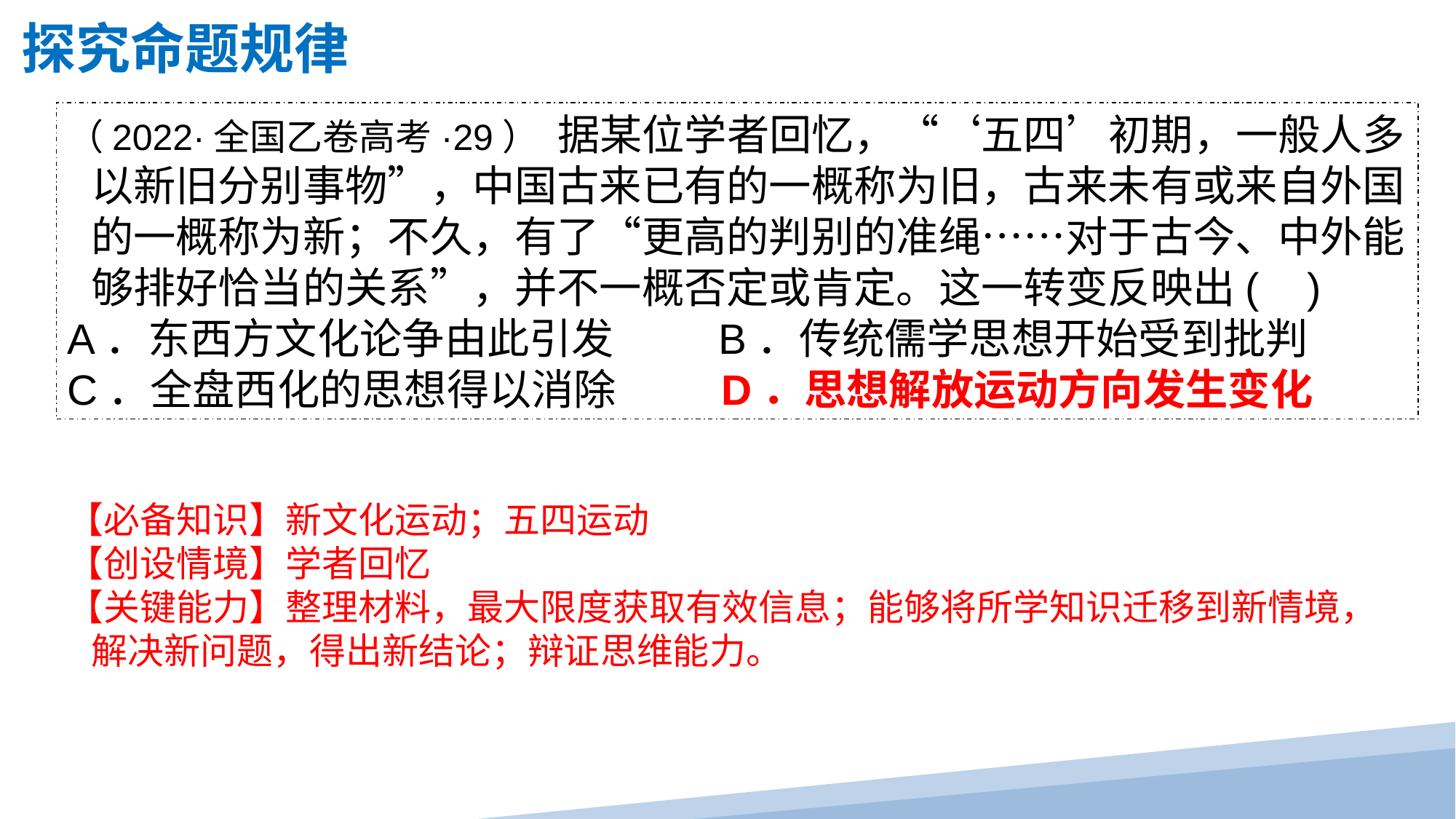

探究命题规律
（2022·全国乙卷高考·29）  据某位学者回忆，“‘五四’初期，一般人多以新旧分别事物”，中国古来已有的一概称为旧，古来未有或来自外国的一概称为新；不久，有了“更高的判别的准绳……对于古今、中外能够排好恰当的关系”，并不一概否定或肯定。这一转变反映出(    )
A．东西方文化论争由此引发          B．传统儒学思想开始受到批判
C．全盘西化的思想得以消除          D．思想解放运动方向发生变化
【必备知识】新文化运动；五四运动
【创设情境】学者回忆
【关键能力】整理材料，最大限度获取有效信息；能够将所学知识迁移到新情境，解决新问题，得出新结论；辩证思维能力。

29